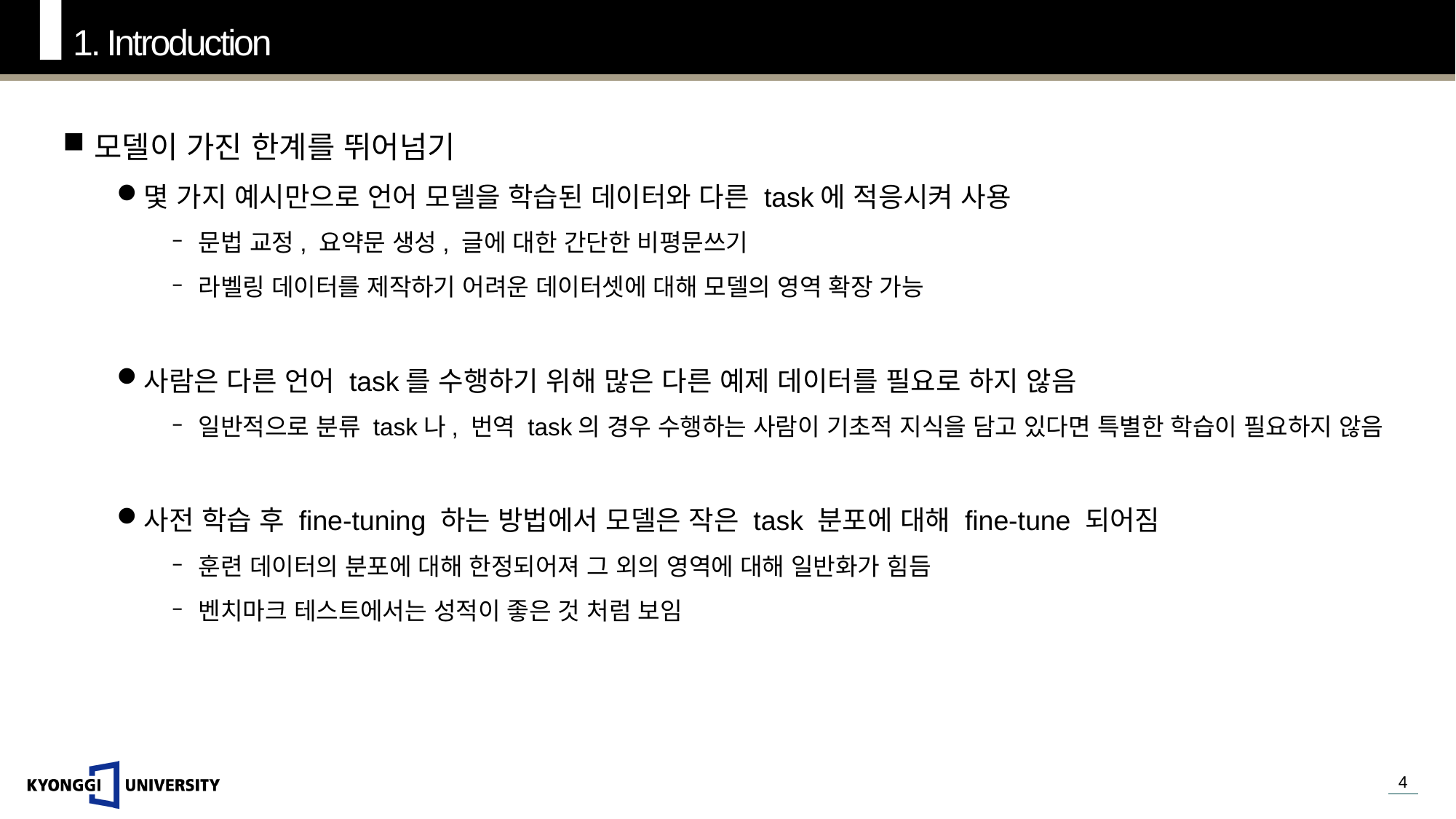

1. Introduction
모델이 가진 한계를 뛰어넘기
몇 가지 예시만으로 언어 모델을 학습된 데이터와 다른 task에 적응시켜 사용
문법 교정, 요약문 생성, 글에 대한 간단한 비평문쓰기
라벨링 데이터를 제작하기 어려운 데이터셋에 대해 모델의 영역 확장 가능

사람은 다른 언어 task를 수행하기 위해 많은 다른 예제 데이터를 필요로 하지 않음
일반적으로 분류 task나, 번역 task의 경우 수행하는 사람이 기초적 지식을 담고 있다면 특별한 학습이 필요하지 않음

사전 학습 후 fine-tuning 하는 방법에서 모델은 작은 task 분포에 대해 fine-tune 되어짐
훈련 데이터의 분포에 대해 한정되어져 그 외의 영역에 대해 일반화가 힘듬
벤치마크 테스트에서는 성적이 좋은 것 처럼 보임